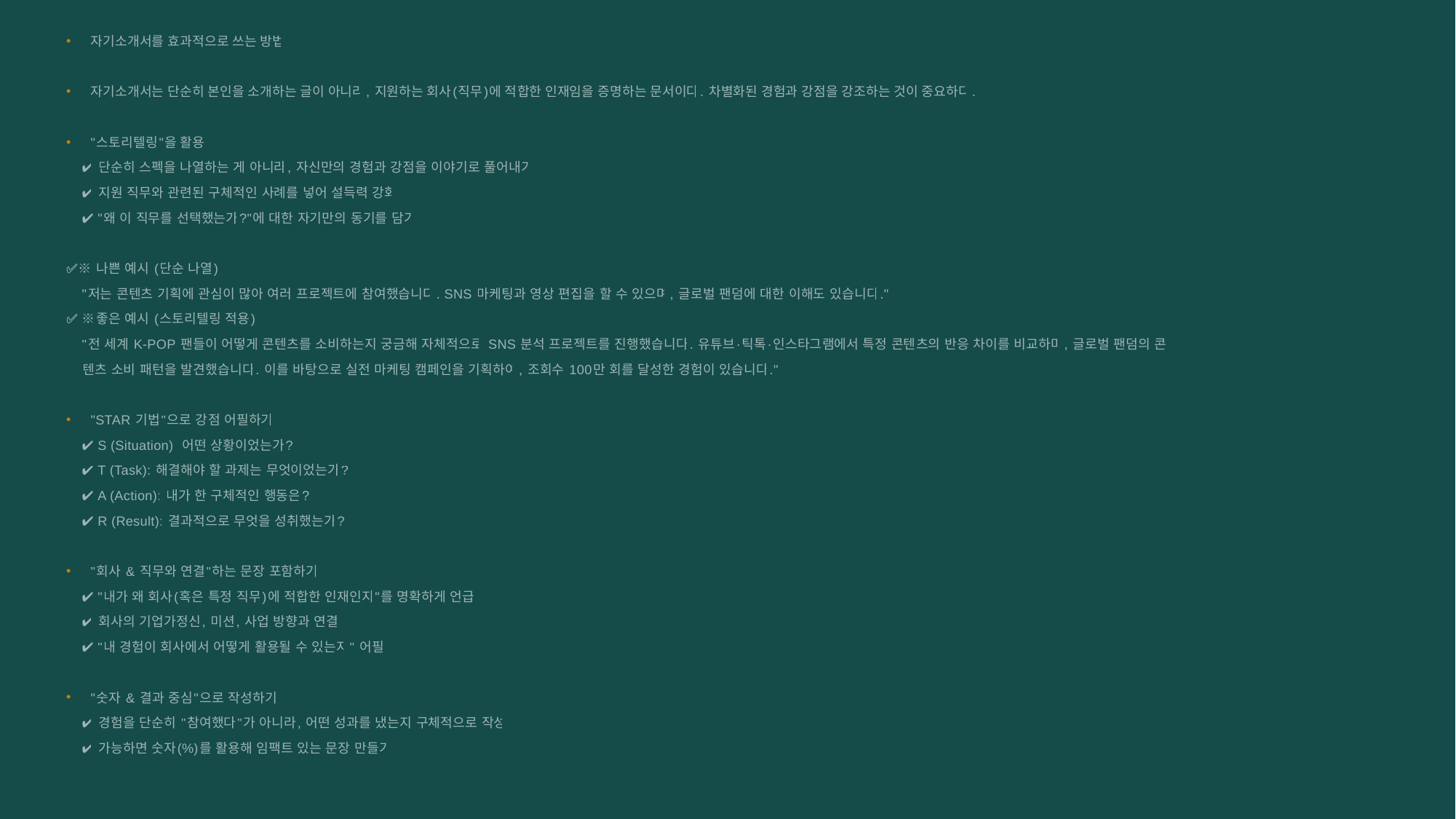

자기소개서를 효과적으로 쓰는 방법

자기소개서는 단순히 본인을 소개하는 글이 아니라, 지원하는 회사(직무)에 적합한 인재임을 증명하는 문서이다. 차별화된 경험과 강점을 강조하는 것이 중요하다.

"스토리텔링"을 활용
    ✔ 단순히 스펙을 나열하는 게 아니라, 자신만의 경험과 강점을 이야기로 풀어내기
    ✔ 지원 직무와 관련된 구체적인 사례를 넣어 설득력 강화
    ✔ "왜 이 직무를 선택했는가?"에 대한 자기만의 동기를 담기

✅※ 나쁜 예시 (단순 나열)
    "저는 콘텐츠 기획에 관심이 많아 여러 프로젝트에 참여했습니다. SNS 마케팅과 영상 편집을 할 수 있으며, 글로벌 팬덤에 대한 이해도 있습니다."
✅ ※좋은 예시 (스토리텔링 적용)
    "전 세계 K-POP 팬들이 어떻게 콘텐츠를 소비하는지 궁금해 자체적으로 SNS 분석 프로젝트를 진행했습니다. 유튜브·틱톡·인스타그램에서 특정 콘텐츠의 반응 차이를 비교하며, 글로벌 팬덤의 콘
    텐츠 소비 패턴을 발견했습니다. 이를 바탕으로 실전 마케팅 캠페인을 기획하여, 조회수 100만 회를 달성한 경험이 있습니다."

"STAR 기법"으로 강점 어필하기
    ✔ S (Situation): 어떤 상황이었는가?
    ✔ T (Task): 해결해야 할 과제는 무엇이었는가?
    ✔ A (Action): 내가 한 구체적인 행동은?
    ✔ R (Result): 결과적으로 무엇을 성취했는가?

"회사 & 직무와 연결"하는 문장 포함하기
    ✔ "내가 왜 회사(혹은 특정 직무)에 적합한 인재인지"를 명확하게 언급
    ✔ 회사의 기업가정신, 미션, 사업 방향과 연결
    ✔ "내 경험이 회사에서 어떻게 활용될 수 있는지" 어필

"숫자 & 결과 중심"으로 작성하기
    ✔ 경험을 단순히 "참여했다"가 아니라, 어떤 성과를 냈는지 구체적으로 작성
    ✔ 가능하면 숫자(%)를 활용해 임팩트 있는 문장 만들기